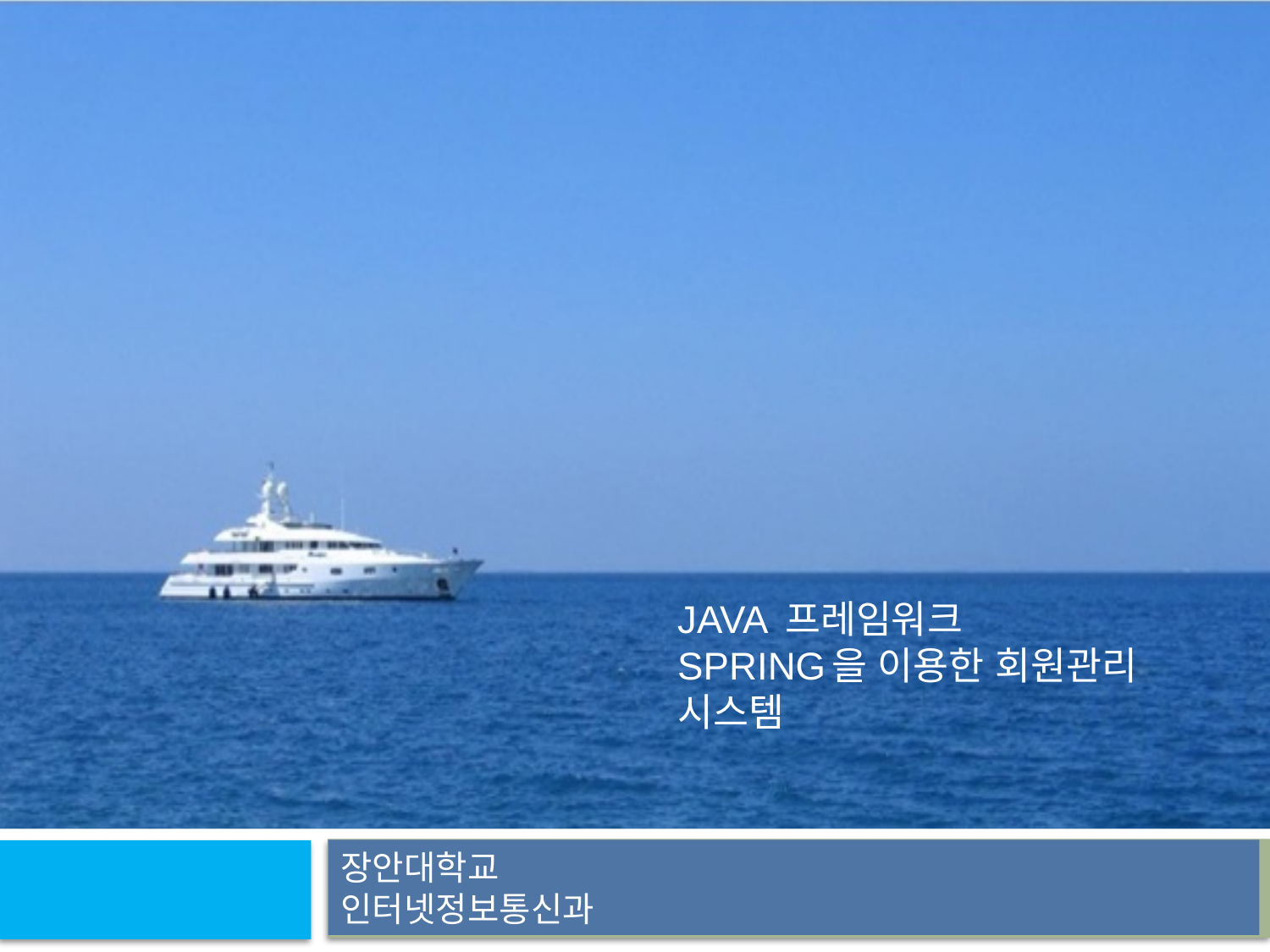

# Java 프레임워크 Spring을 이용한 회원관리 시스템
장안대학교
인터넷정보통신과